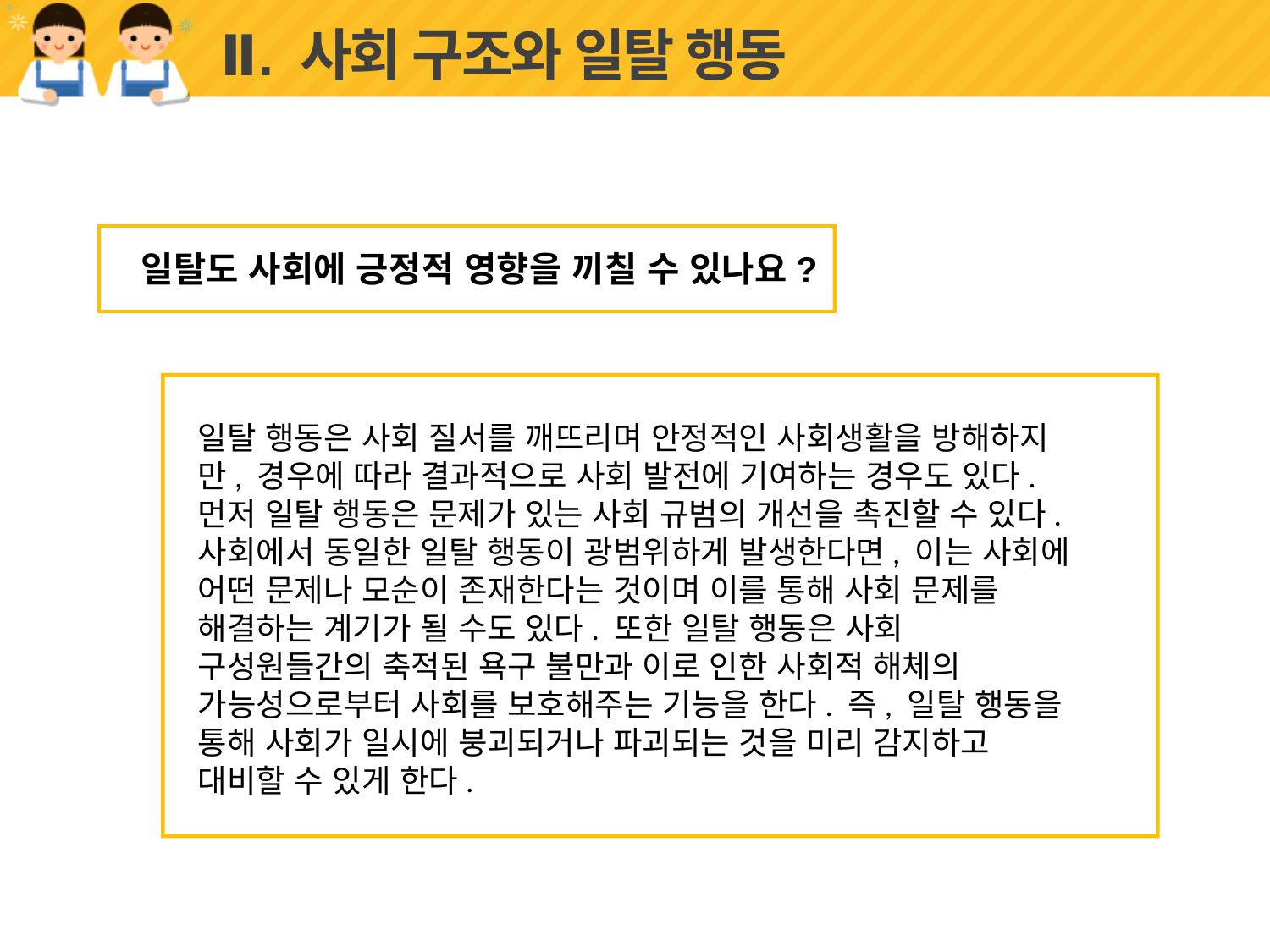

# Ⅱ. 사회 구조와 일탈 행동

일탈도 사회에 긍정적 영향을 끼칠 수 있나요?

일탈 행동은 사회 질서를 깨뜨리며 안정적인 사회생활을 방해하지만, 경우에 따라 결과적으로 사회 발전에 기여하는 경우도 있다. 먼저 일탈 행동은 문제가 있는 사회 규범의 개선을 촉진할 수 있다. 사회에서 동일한 일탈 행동이 광범위하게 발생한다면, 이는 사회에 어떤 문제나 모순이 존재한다는 것이며 이를 통해 사회 문제를 해결하는 계기가 될 수도 있다. 또한 일탈 행동은 사회 구성원들간의 축적된 욕구 불만과 이로 인한 사회적 해체의 가능성으로부터 사회를 보호해주는 기능을 한다. 즉, 일탈 행동을 통해 사회가 일시에 붕괴되거나 파괴되는 것을 미리 감지하고 대비할 수 있게 한다.